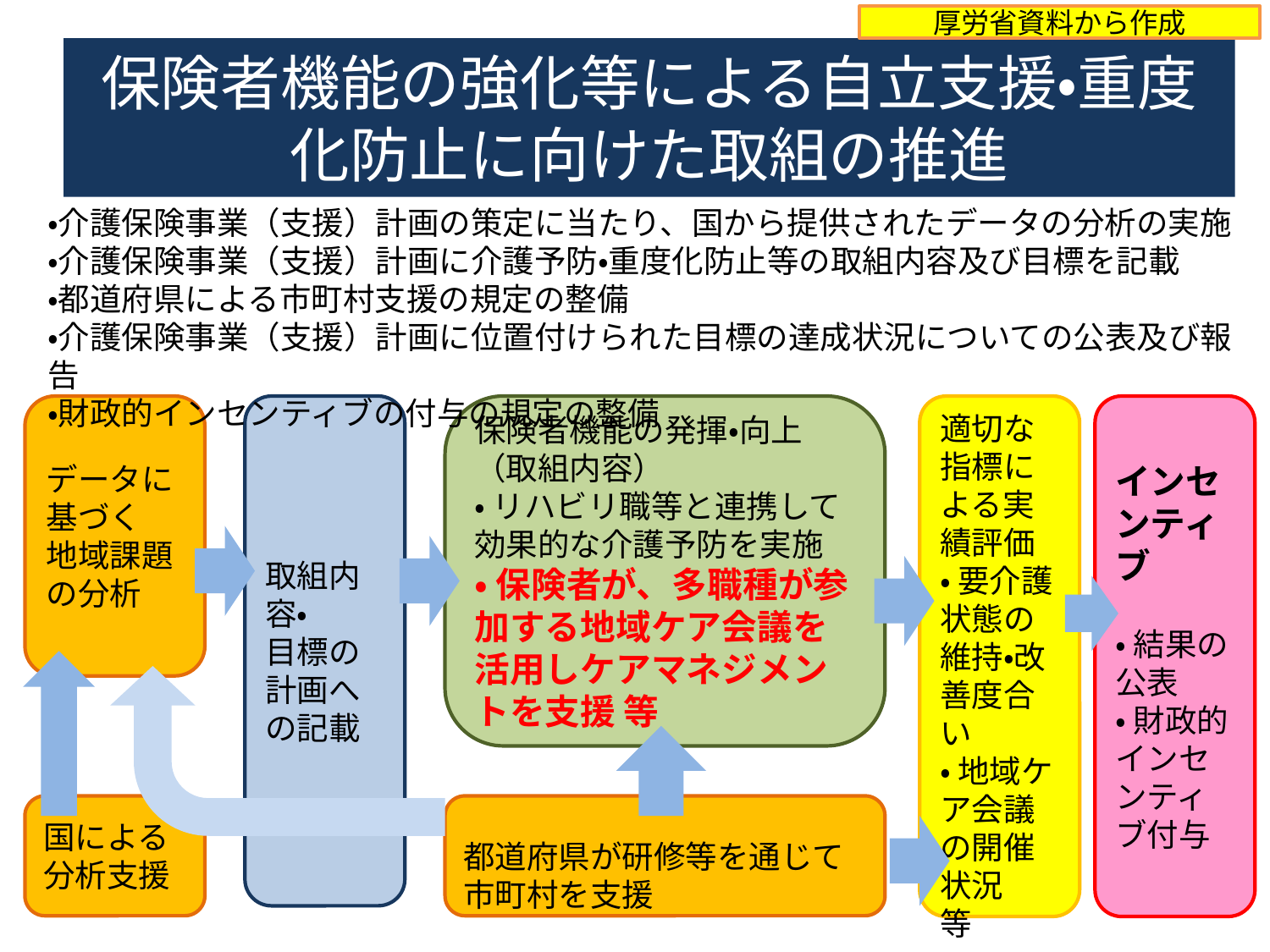

厚労省資料から作成
# 保険者機能の強化等による自立支援・重度化防止に向けた取組の推進
・介護保険事業（支援）計画の策定に当たり、国から提供されたデータの分析の実施
・介護保険事業（支援）計画に介護予防・重度化防止等の取組内容及び目標を記載
・都道府県による市町村支援の規定の整備
・介護保険事業（支援）計画に位置付けられた目標の達成状況についての公表及び報告
・財政的インセンティブの付与の規定の整備
データに基づく
地域課題の分析
取組内容・
目標の計画への記載
保険者機能の発揮・向上（取組内容）
・ リハビリ職等と連携して効果的な介護予防を実施
・ 保険者が、多職種が参加する地域ケア会議を活用しケアマネジメントを支援 等

適切な指標による実績評価
・ 要介護状態の維持・改善度合い
・ 地域ケア会議の開催状況
等
インセンティブ

・ 結果の公表
・ 財政的インセンティブ付与

国による
分析支援

都道府県が研修等を通じて市町村を支援